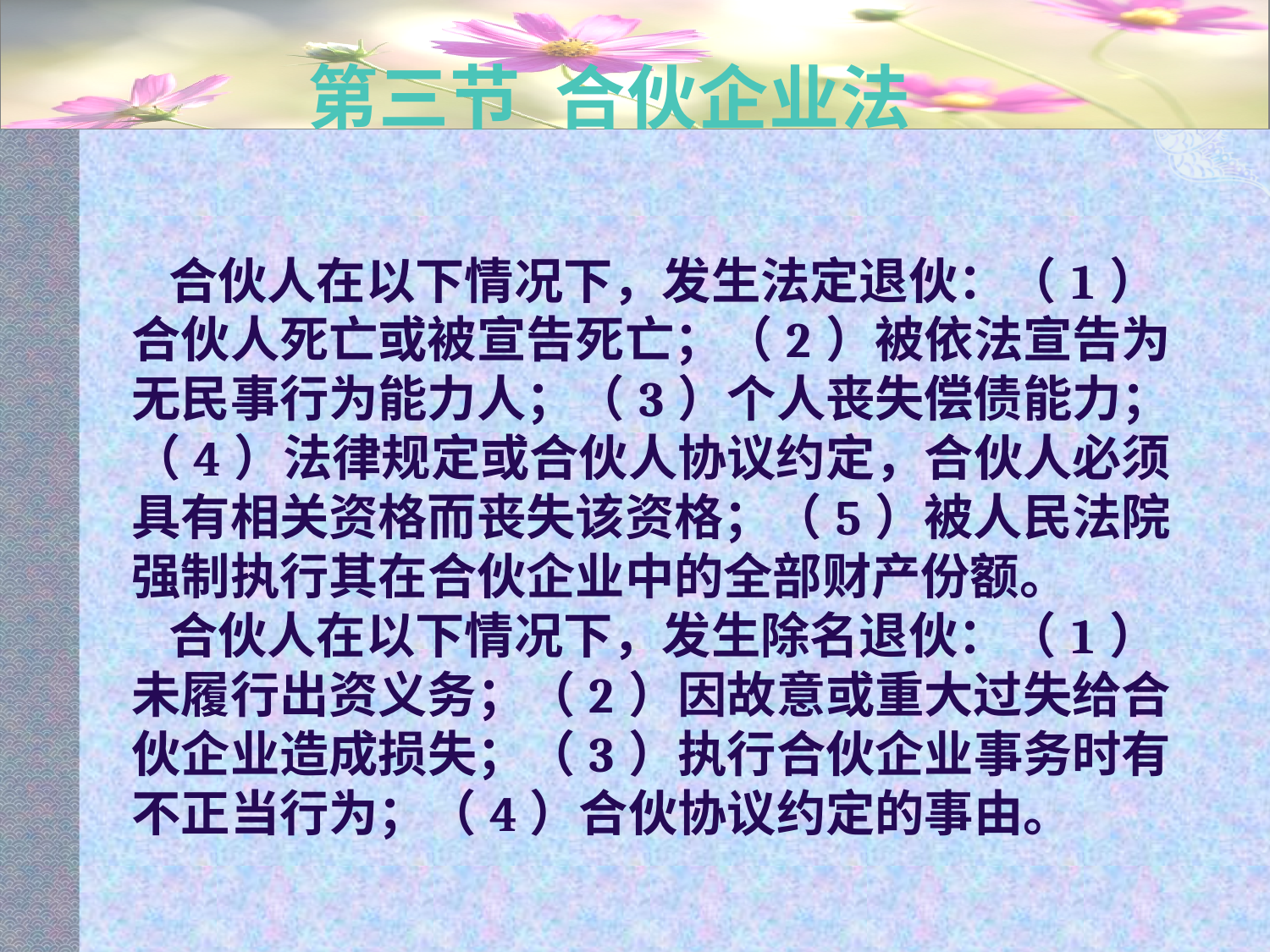

# 第三节  合伙企业法
合伙人在以下情况下，发生法定退伙：（1）合伙人死亡或被宣告死亡；（2）被依法宣告为无民事行为能力人；（3）个人丧失偿债能力；（4）法律规定或合伙人协议约定，合伙人必须具有相关资格而丧失该资格；（5）被人民法院强制执行其在合伙企业中的全部财产份额。
合伙人在以下情况下，发生除名退伙：（1）未履行出资义务；（2）因故意或重大过失给合伙企业造成损失；（3）执行合伙企业事务时有不正当行为；（4）合伙协议约定的事由。